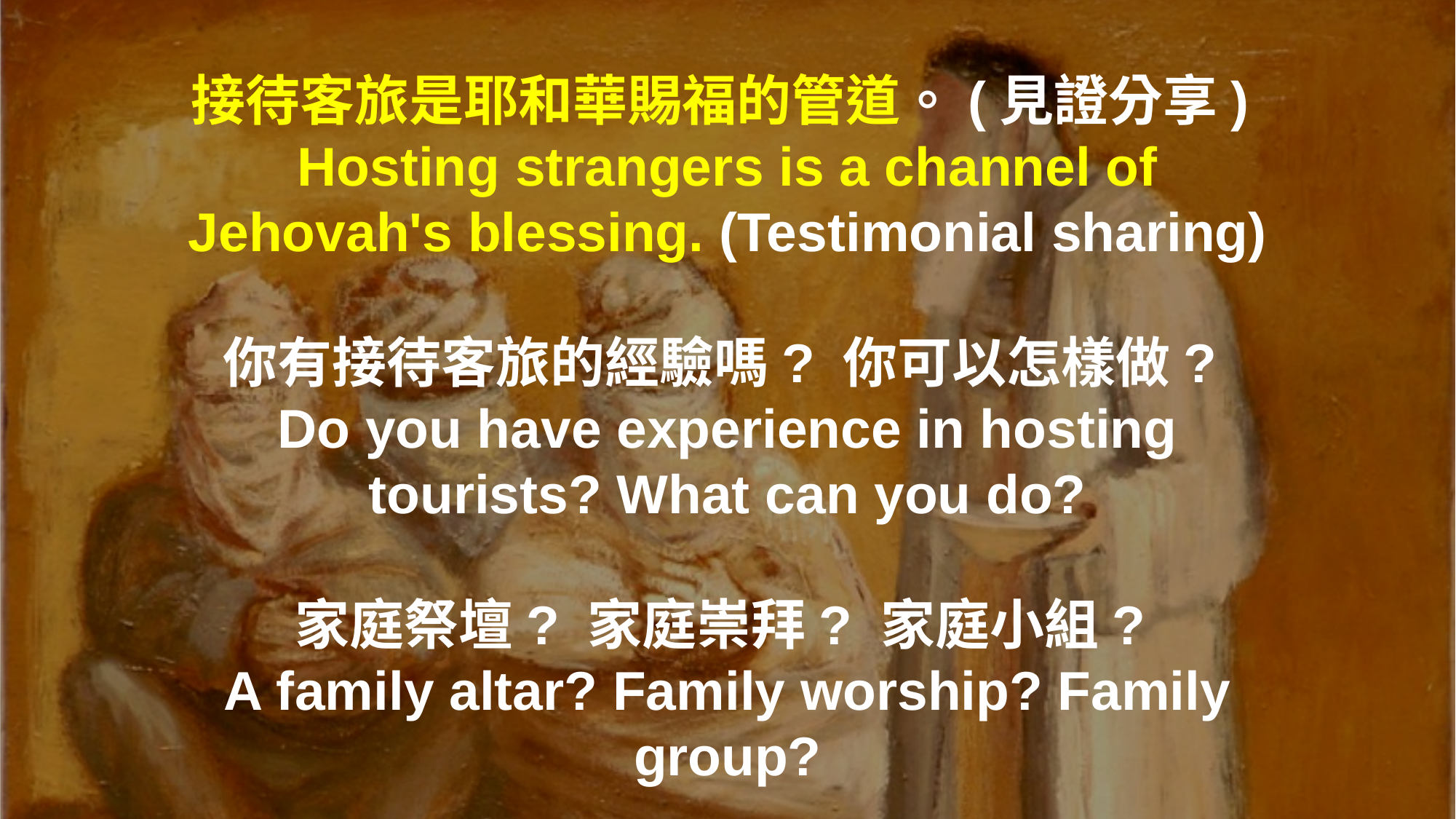

接待客旅是耶和華賜福的管道。(見證分享)
Hosting strangers is a channel of Jehovah's blessing. (Testimonial sharing)

你有接待客旅的經驗嗎? 你可以怎樣做?
Do you have experience in hosting tourists? What can you do?

家庭祭壇? 家庭崇拜? 家庭小組?
A family altar? Family worship? Family group?